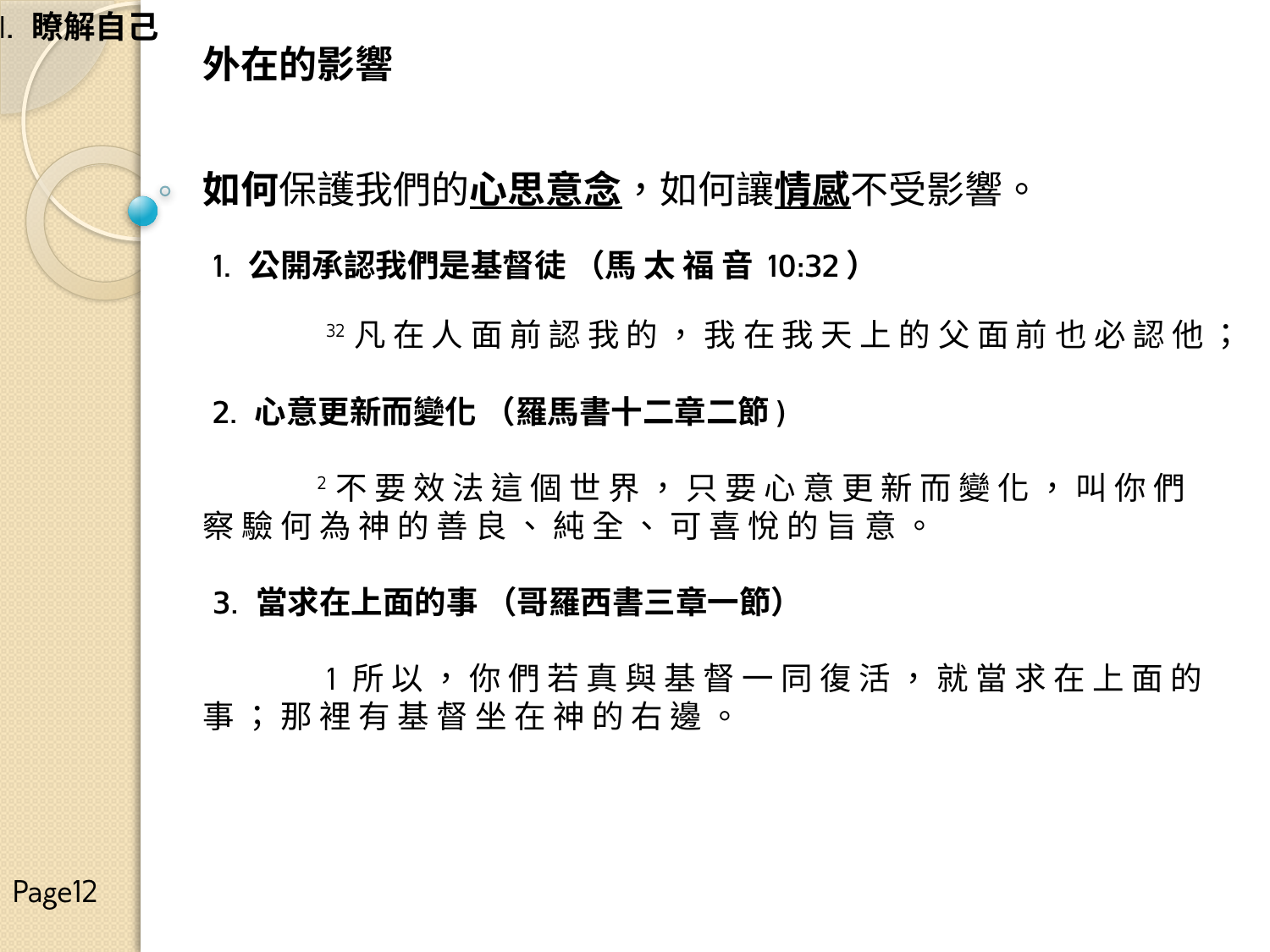

外在的影響

如何保護我們的心思意念，如何讓情感不受影響。

 1. 公開承認我們是基督徒 （馬 太 福 音 10:32）

32 凡 在 人 面 前 認 我 的 ， 我 在 我 天 上 的 父 面 前 也 必 認 他 ；

 2. 心意更新而變化 （羅馬書十二章二節)

	2 不 要 效 法 這 個 世 界 ， 只 要 心 意 更 新 而 變 化 ， 叫 你 們 察 驗 何 為 神 的 善 良 、 純 全 、 可 喜 悅 的 旨 意 。

 3. 當求在上面的事 （哥羅西書三章一節）
 	 1 所 以 ， 你 們 若 真 與 基 督 一 同 復 活 ， 就 當 求 在 上 面 的 事 ； 那 裡 有 基 督 坐 在 神 的 右 邊 。
I. 瞭解自己

Page12